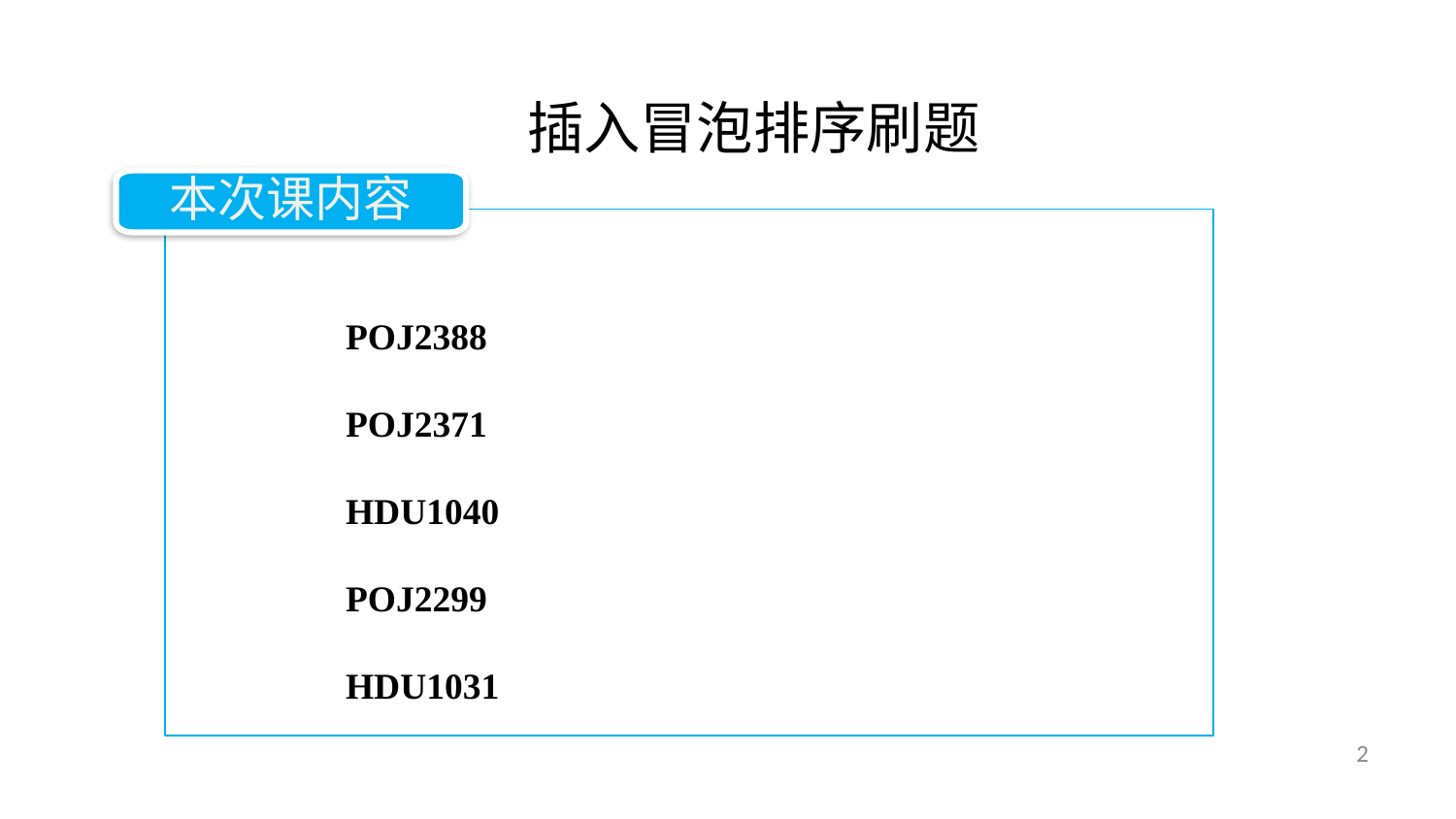

插入冒泡排序刷题
本次课内容

POJ2388
POJ2371
HDU1040
POJ2299
HDU1031
2